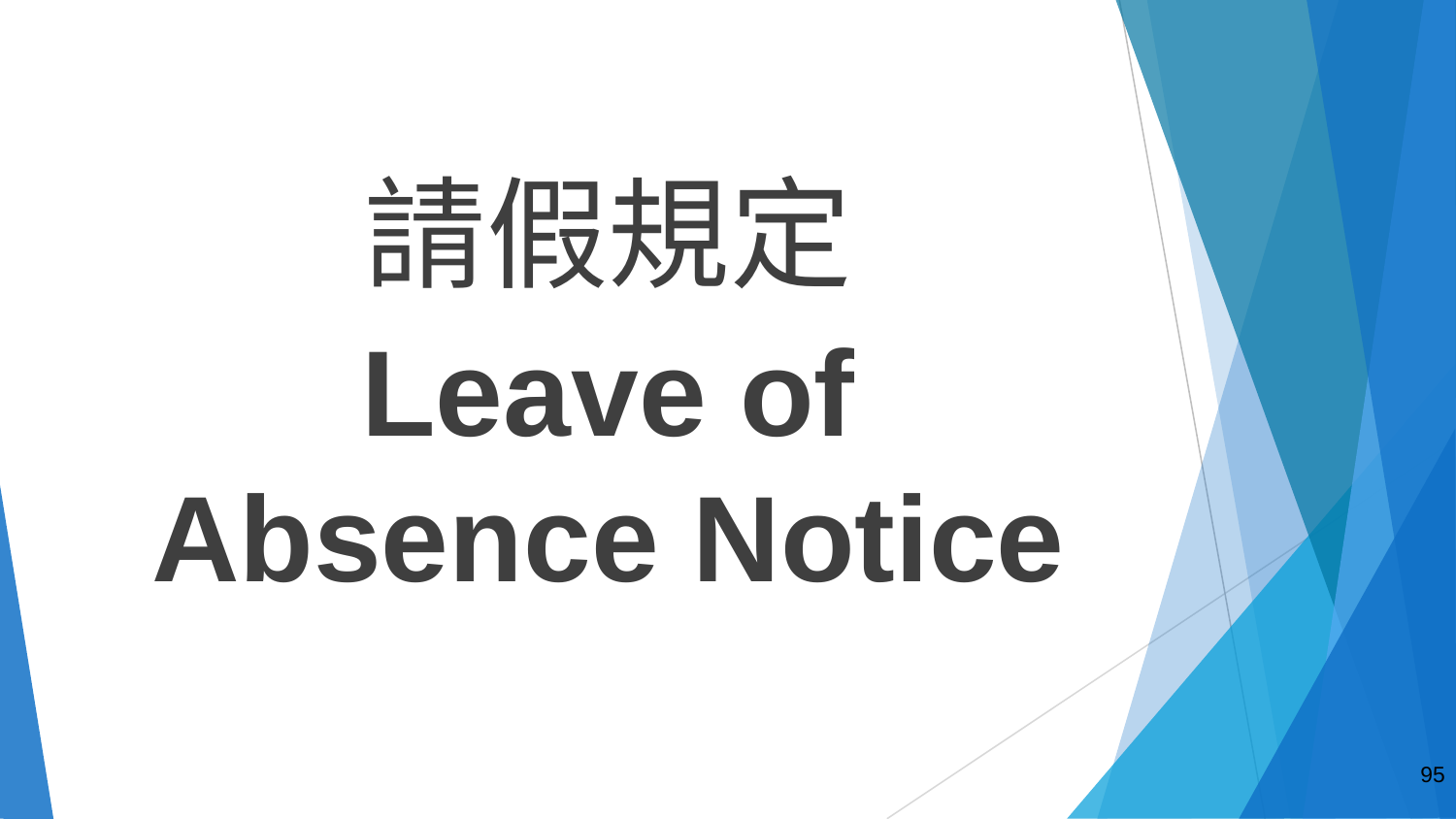

#
請假規定
Leave of Absence Notice

95